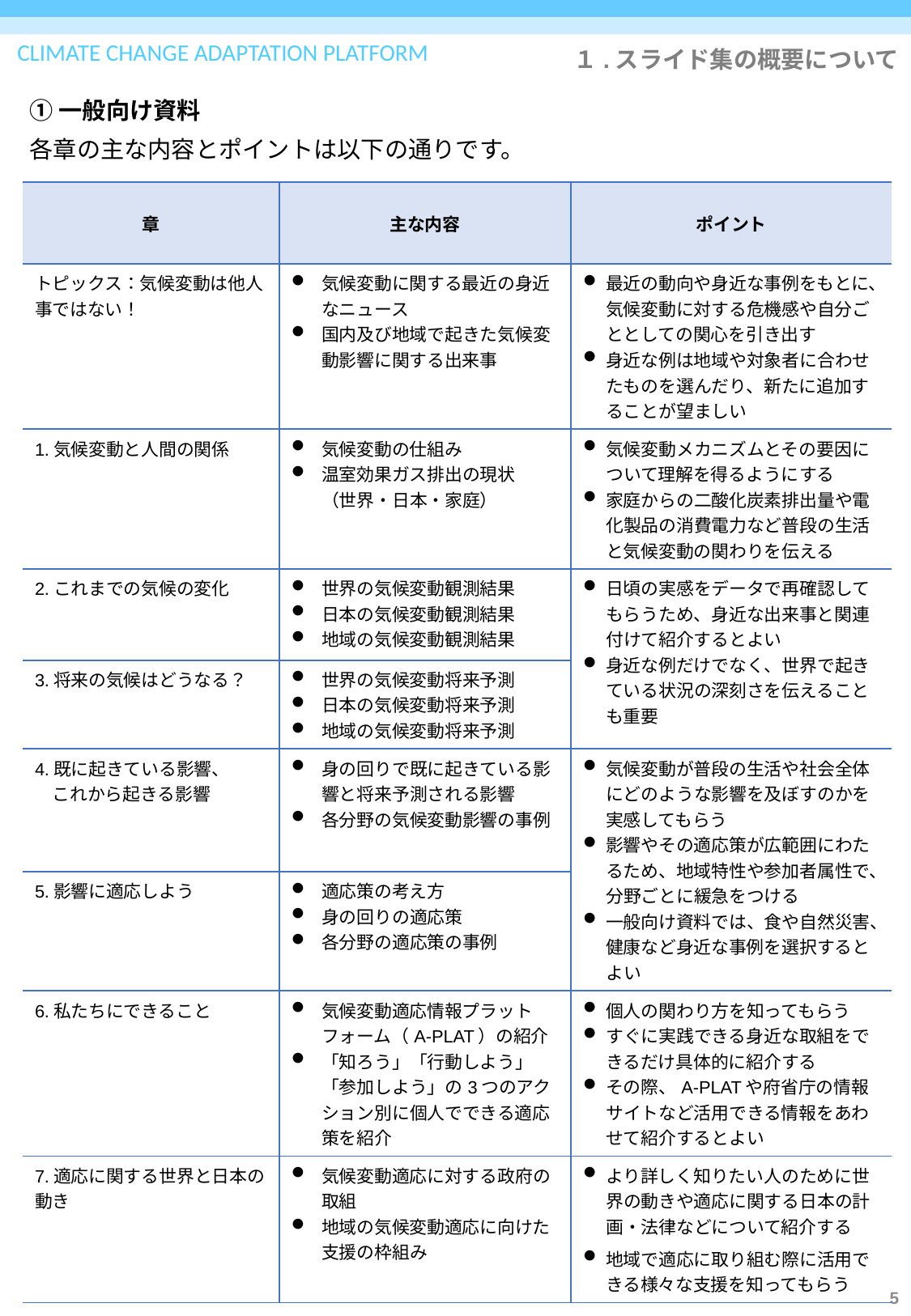

１.スライド集の概要について
①一般向け資料
各章の主な内容とポイントは以下の通りです。
| 章 | 主な内容 | ポイント |
| --- | --- | --- |
| トピックス：気候変動は他人事ではない！ | 気候変動に関する最近の身近なニュース 国内及び地域で起きた気候変動影響に関する出来事 | 最近の動向や身近な事例をもとに、気候変動に対する危機感や自分ごととしての関心を引き出す 身近な例は地域や対象者に合わせたものを選んだり、新たに追加することが望ましい |
| 1.気候変動と人間の関係 | 気候変動の仕組み 温室効果ガス排出の現状 （世界・日本・家庭） | 気候変動メカニズムとその要因について理解を得るようにする 家庭からの二酸化炭素排出量や電化製品の消費電力など普段の生活と気候変動の関わりを伝える |
| 2.これまでの気候の変化 | 世界の気候変動観測結果 日本の気候変動観測結果 地域の気候変動観測結果 | 日頃の実感をデータで再確認してもらうため、身近な出来事と関連付けて紹介するとよい 身近な例だけでなく、世界で起きている状況の深刻さを伝えることも重要 |
| 3.将来の気候はどうなる？ | 世界の気候変動将来予測 日本の気候変動将来予測 地域の気候変動将来予測 |  |
| 4.既に起きている影響、 　これから起きる影響 | 身の回りで既に起きている影響と将来予測される影響 各分野の気候変動影響の事例 | 気候変動が普段の生活や社会全体にどのような影響を及ぼすのかを実感してもらう 影響やその適応策が広範囲にわたるため、地域特性や参加者属性で、分野ごとに緩急をつける 一般向け資料では、食や自然災害、健康など身近な事例を選択するとよい |
| 5.影響に適応しよう | 適応策の考え方 身の回りの適応策 各分野の適応策の事例 |  |
| 6.私たちにできること | 気候変動適応情報プラットフォーム（A-PLAT）の紹介 「知ろう」「行動しよう」「参加しよう」の3つのアクション別に個人でできる適応策を紹介 | 個人の関わり方を知ってもらう すぐに実践できる身近な取組をできるだけ具体的に紹介する その際、A-PLATや府省庁の情報サイトなど活用できる情報をあわせて紹介するとよい |
| 7.適応に関する世界と日本の動き | 気候変動適応に対する政府の取組 地域の気候変動適応に向けた支援の枠組み | より詳しく知りたい人のために世界の動きや適応に関する日本の計画・法律などについて紹介する 地域で適応に取り組む際に活用できる様々な支援を知ってもらう |
5